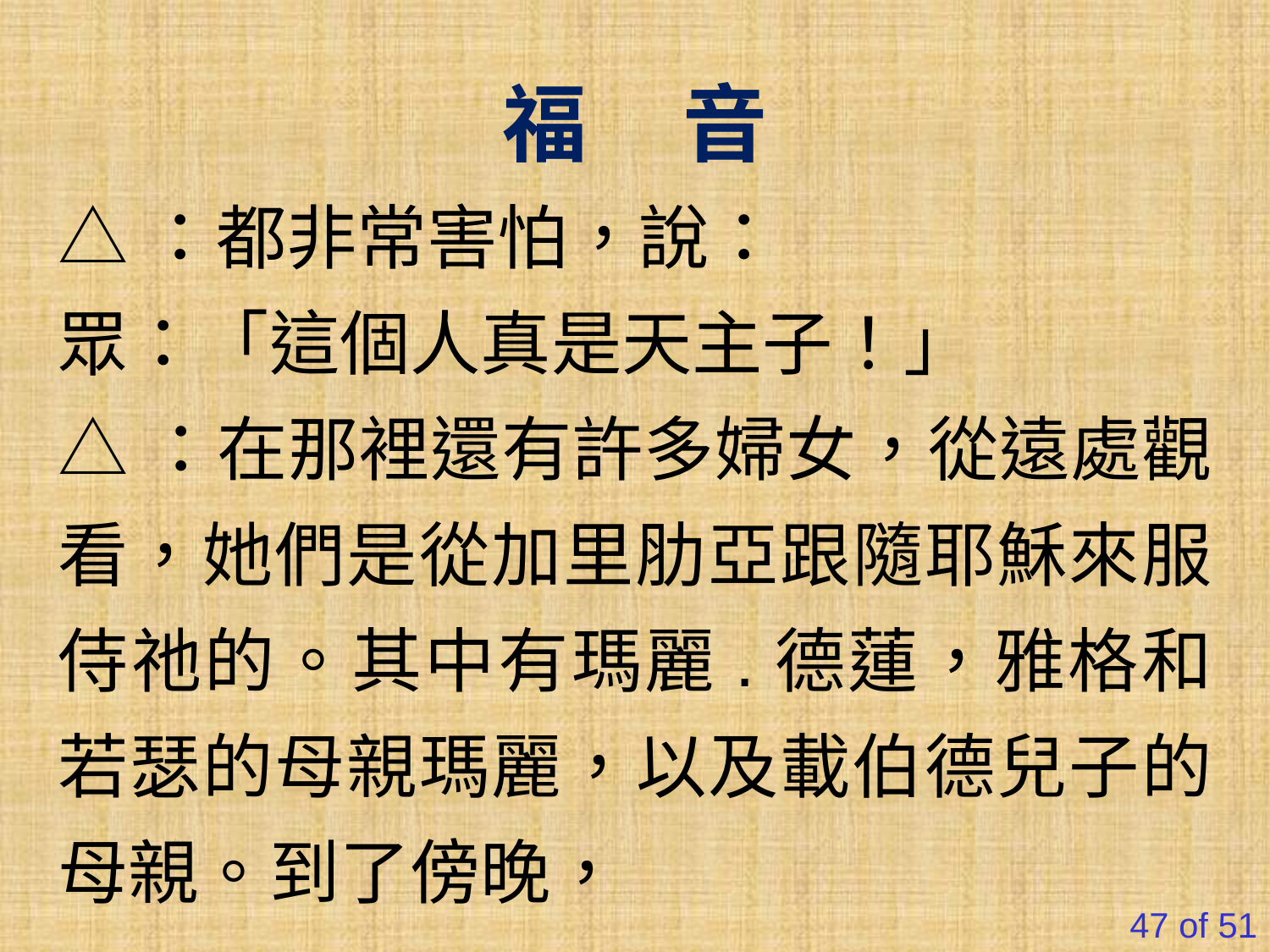

福     音
△：都非常害怕，說：
眾：「這個人真是天主子！」
△：在那裡還有許多婦女，從遠處觀看，她們是從加里肋亞跟隨耶穌來服侍祂的。其中有瑪麗.德蓮，雅格和若瑟的母親瑪麗，以及載伯德兒子的母親。到了傍晚，
47 of 51